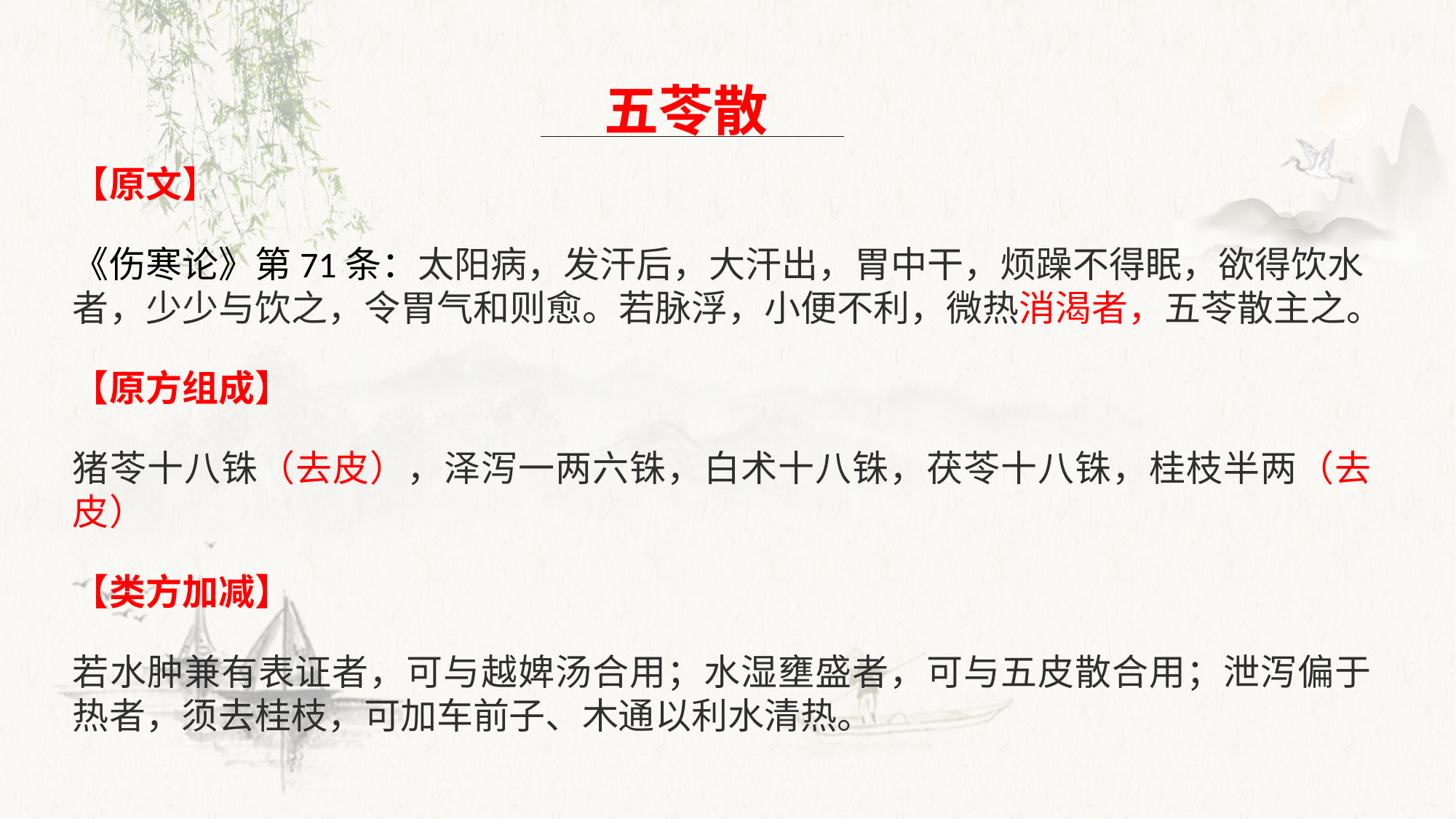

五苓散
【原文】
《伤寒论》第71条：太阳病，发汗后，大汗出，胃中干，烦躁不得眠，欲得饮水者，少少与饮之，令胃气和则愈。若脉浮，小便不利，微热消渴者，五苓散主之。
【原方组成】
猪苓十八铢（去皮），泽泻一两六铢，白术十八铢，茯苓十八铢，桂枝半两（去皮）
【类方加减】
若水肿兼有表证者，可与越婢汤合用；水湿壅盛者，可与五皮散合用；泄泻偏于热者，须去桂枝，可加车前子、木通以利水清热。